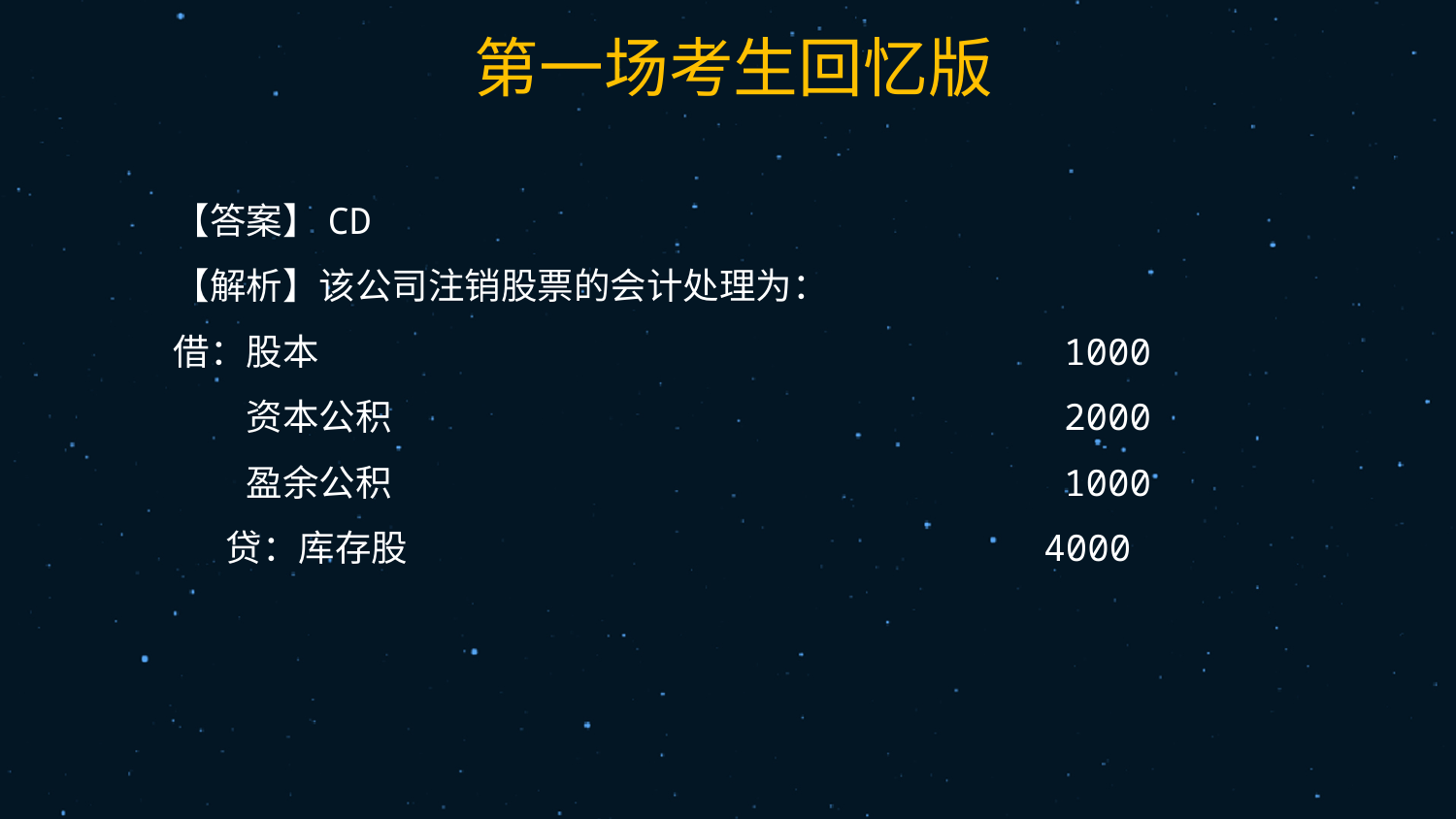

47
【答案】CD
【解析】该公司注销股票的会计处理为：
借：股本　　　　　　　　　　　　　　　　　　　　 1000
　　资本公积　　　　　　　　　　　　　　　　　　 2000
　　盈余公积　　　　　　　　　　　　　　　　　　 1000
　  贷：库存股　　　　　　　　　　　　　　　　　 4000